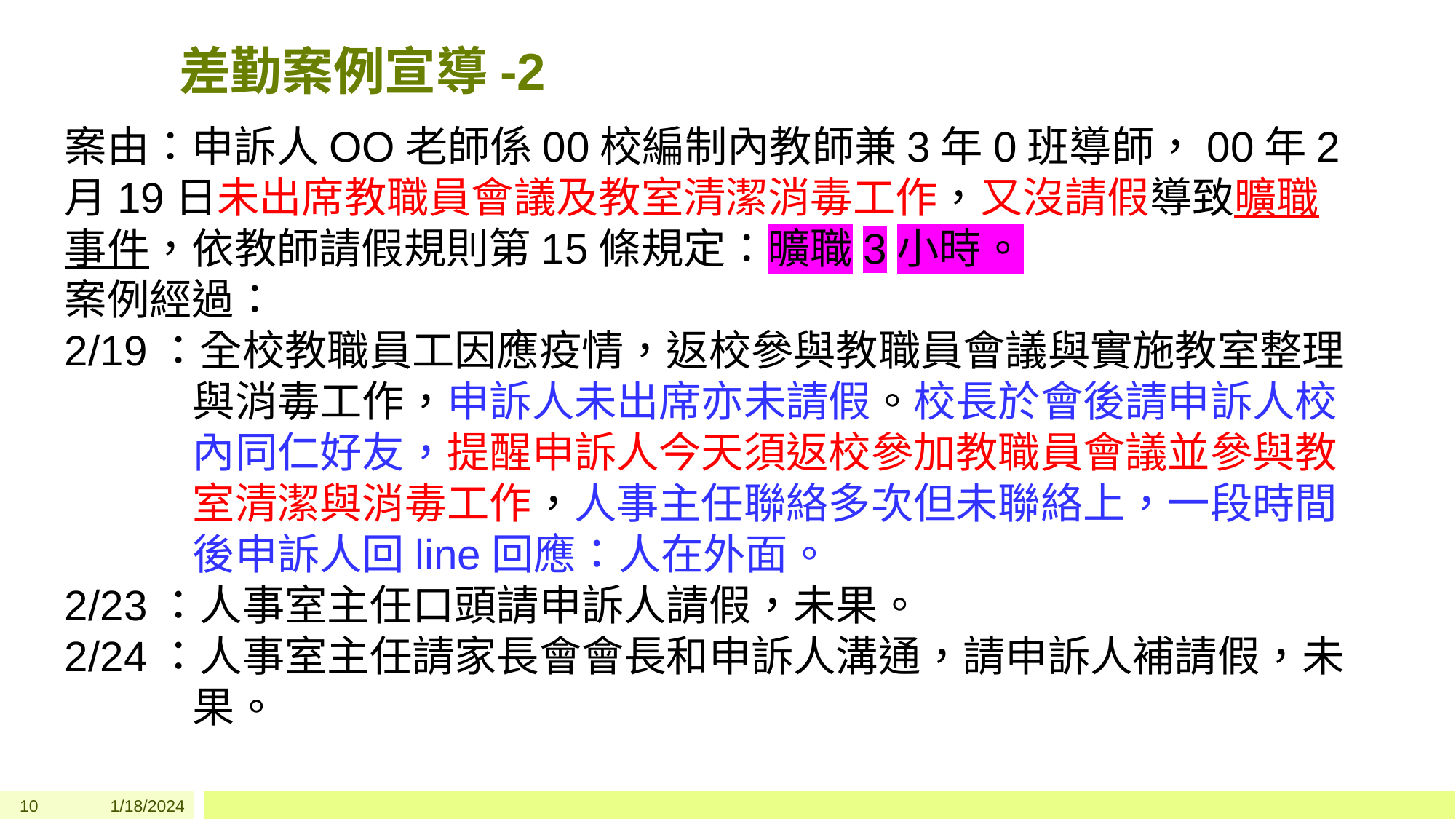

差勤案例宣導-2
案由：申訴人OO老師係00校編制內教師兼3年0班導師，00年2月19日未出席教職員會議及教室清潔消毒工作，又沒請假導致曠職事件，依教師請假規則第15條規定：曠職3小時。
案例經過：
2/19：全校教職員工因應疫情，返校參與教職員會議與實施教室整理與消毒工作，申訴人未出席亦未請假。校長於會後請申訴人校內同仁好友，提醒申訴人今天須返校參加教職員會議並參與教室清潔與消毒工作，人事主任聯絡多次但未聯絡上，一段時間後申訴人回line回應：人在外面。
2/23：人事室主任口頭請申訴人請假，未果。
2/24：人事室主任請家長會會長和申訴人溝通，請申訴人補請假，未果。
10
1/18/2024